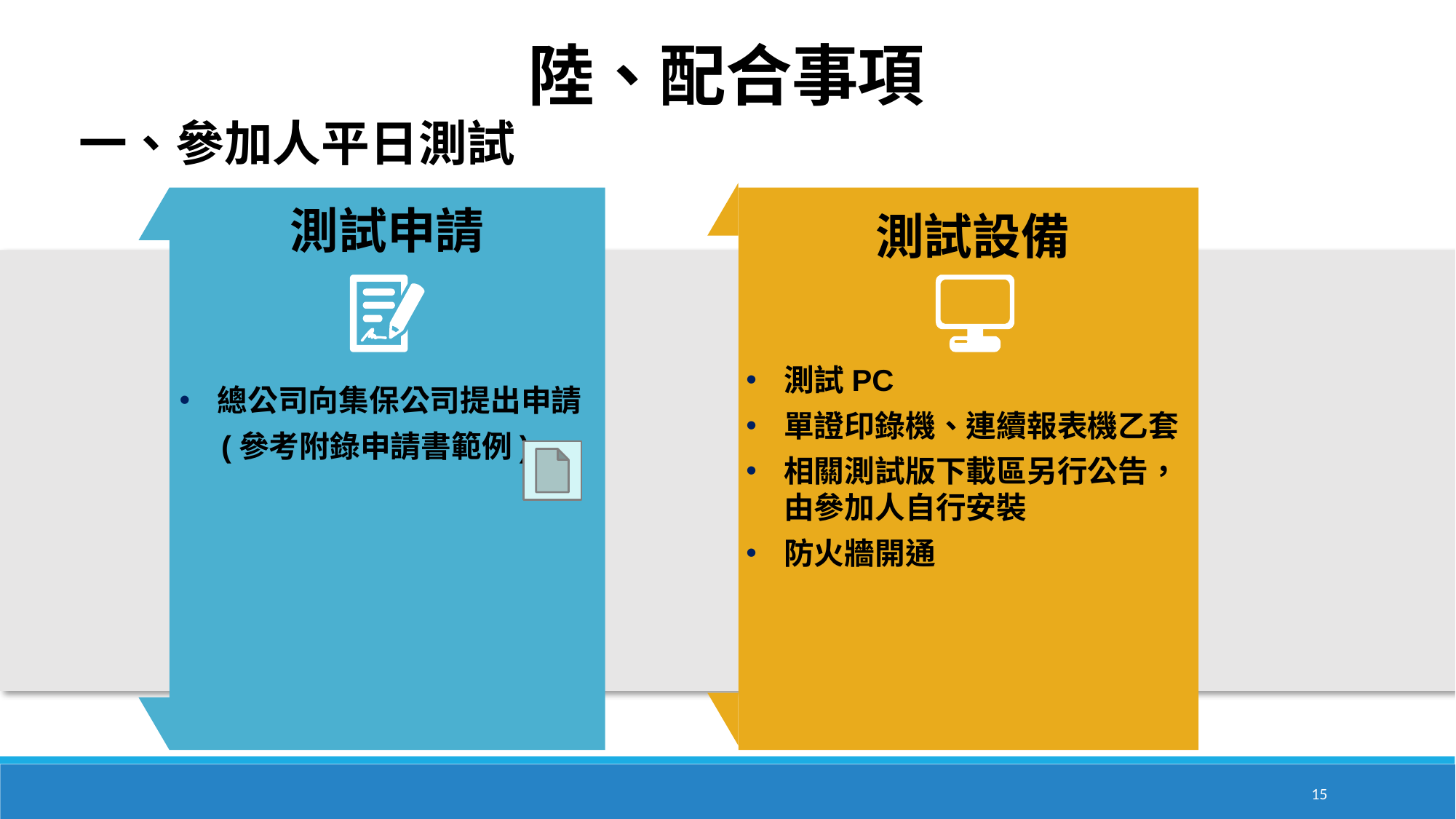

陸、配合事項
一、參加人平日測試

測試申請
測試設備

測試PC
單證印錄機、連續報表機乙套
相關測試版下載區另行公告，由參加人自行安裝
防火牆開通

總公司向集保公司提出申請
     (參考附錄申請書範例)

15